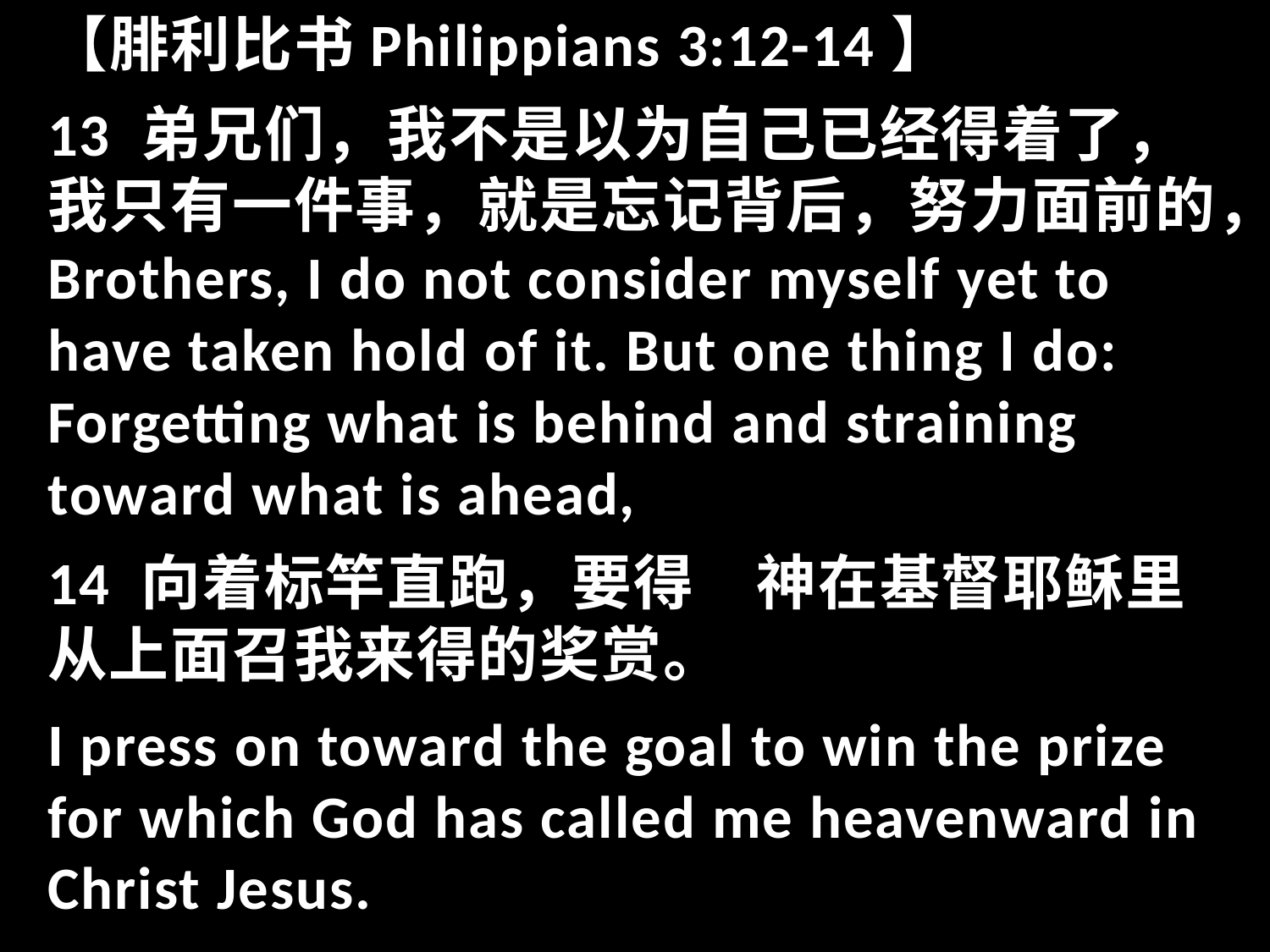

【腓利比书Philippians 3:12-14】
13 弟兄们，我不是以为自己已经得着了，我只有一件事，就是忘记背后，努力面前的，Brothers, I do not consider myself yet to have taken hold of it. But one thing I do: Forgetting what is behind and straining toward what is ahead,
14 向着标竿直跑，要得　神在基督耶稣里从上面召我来得的奖赏。
I press on toward the goal to win the prize for which God has called me heavenward in Christ Jesus.